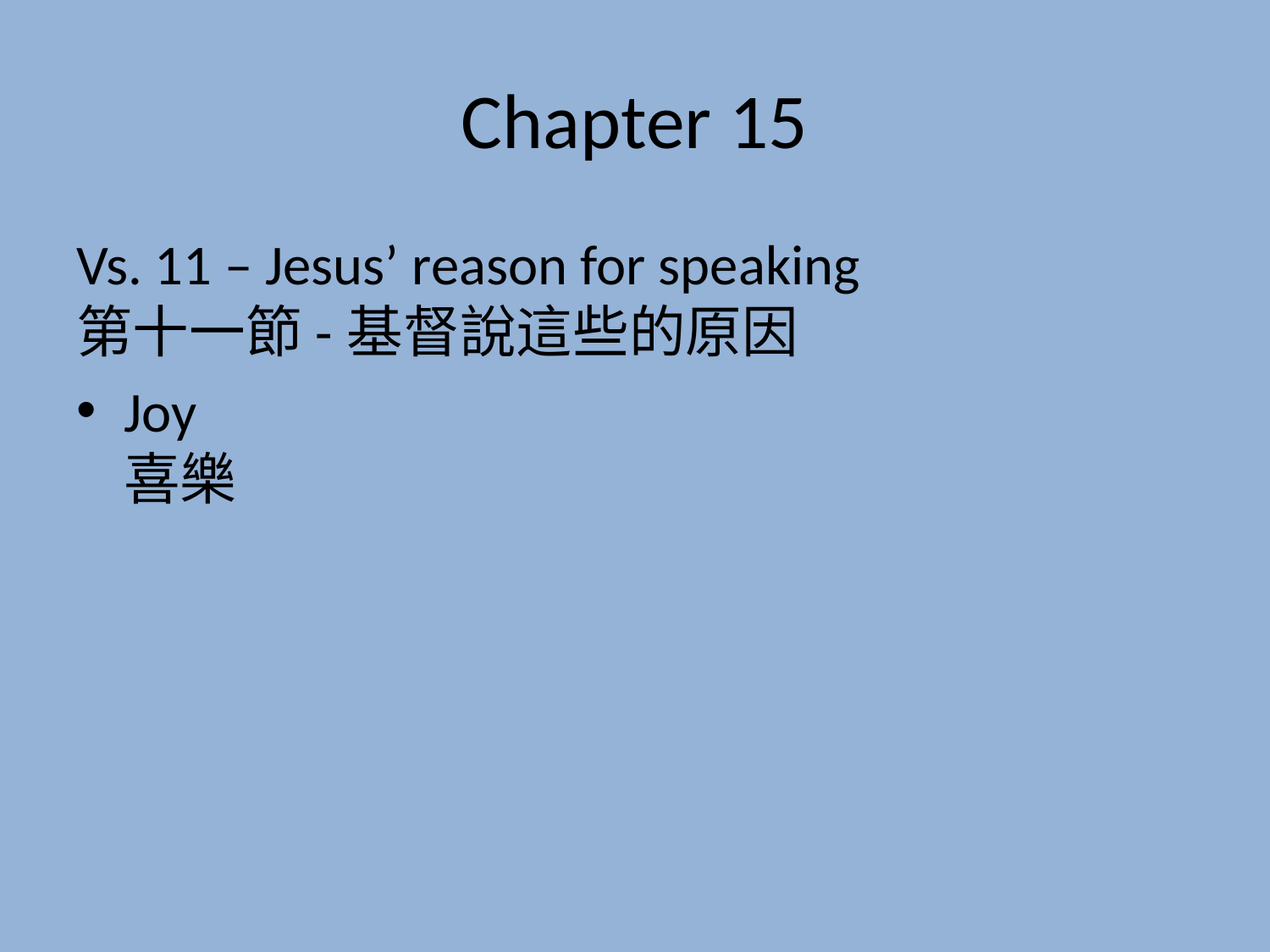

# Chapter 15
Vs. 11 – Jesus’ reason for speaking
第十一節-基督說這些的原因
Joy
喜樂